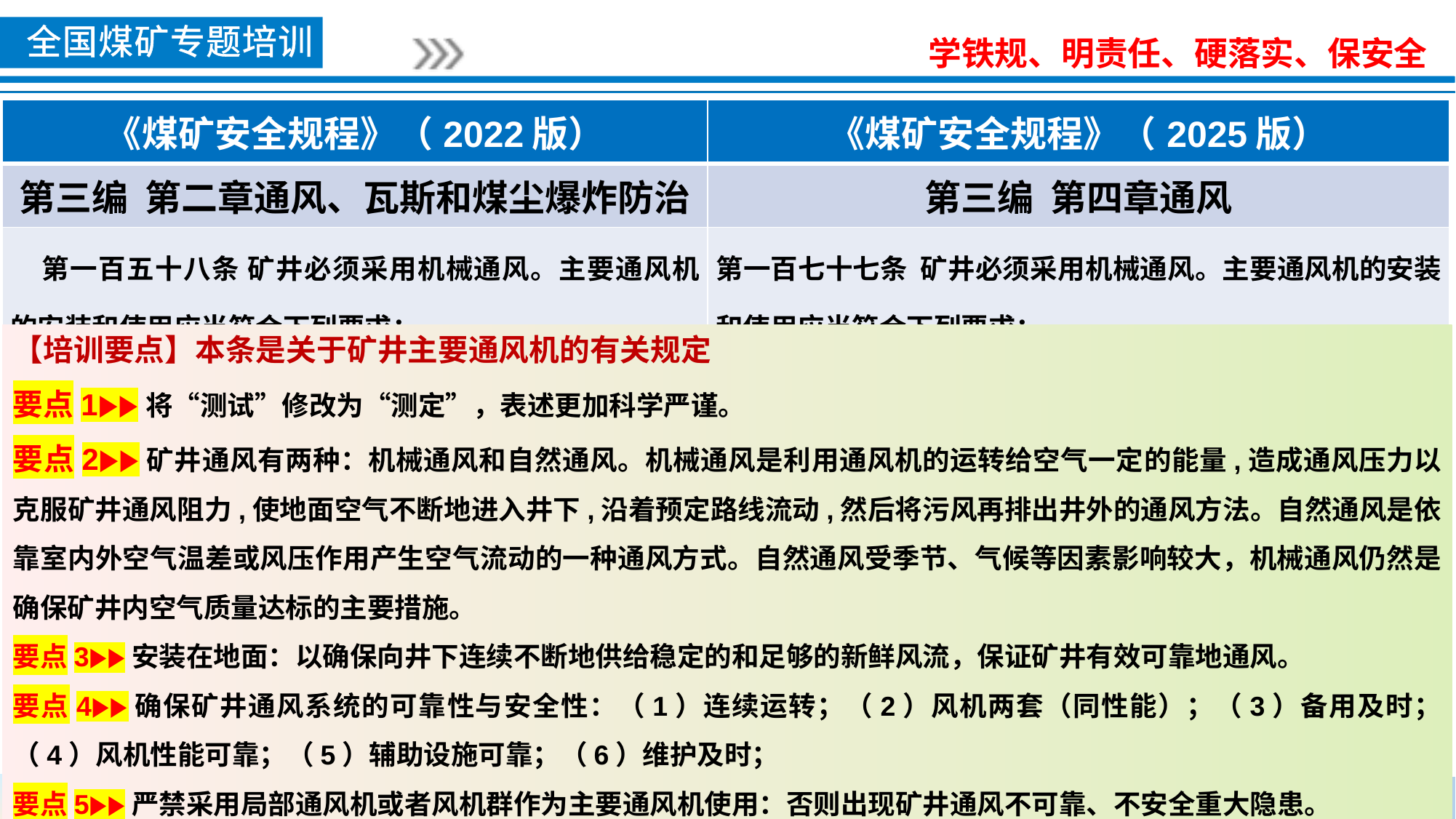

| 《煤矿安全规程》（2022版） | 《煤矿安全规程》（2025版） |
| --- | --- |
| 第三编 第二章通风、瓦斯和煤尘爆炸防治 | 第三编 第四章通风 |
| 第一百五十八条 矿井必须采用机械通风。主要通风机的安装和使用应当符合下列要求： | 第一百七十七条 矿井必须采用机械通风。主要通风机的安装和使用应当符合下列要求： |
【培训要点】本条是关于矿井主要通风机的有关规定
要点1▶▶将“测试”修改为“测定”，表述更加科学严谨。
要点2▶▶矿井通风有两种：机械通风和自然通风。机械通风是利用通风机的运转给空气一定的能量,造成通风压力以克服矿井通风阻力,使地面空气不断地进入井下,沿着预定路线流动,然后将污风再排出井外的通风方法。自然通风是依靠室内外空气温差或风压作用产生空气流动的一种通风方式。自然通风受季节、气候等因素影响较大，机械通风仍然是确保矿井内空气质量达标的主要措施。
要点3▶▶安装在地面：以确保向井下连续不断地供给稳定的和足够的新鲜风流，保证矿井有效可靠地通风。
要点4▶▶确保矿井通风系统的可靠性与安全性：（1）连续运转；（2）风机两套（同性能）；（3）备用及时；（4）风机性能可靠；（5）辅助设施可靠；（6）维护及时；
要点5▶▶严禁采用局部通风机或者风机群作为主要通风机使用：否则出现矿井通风不可靠、不安全重大隐患。